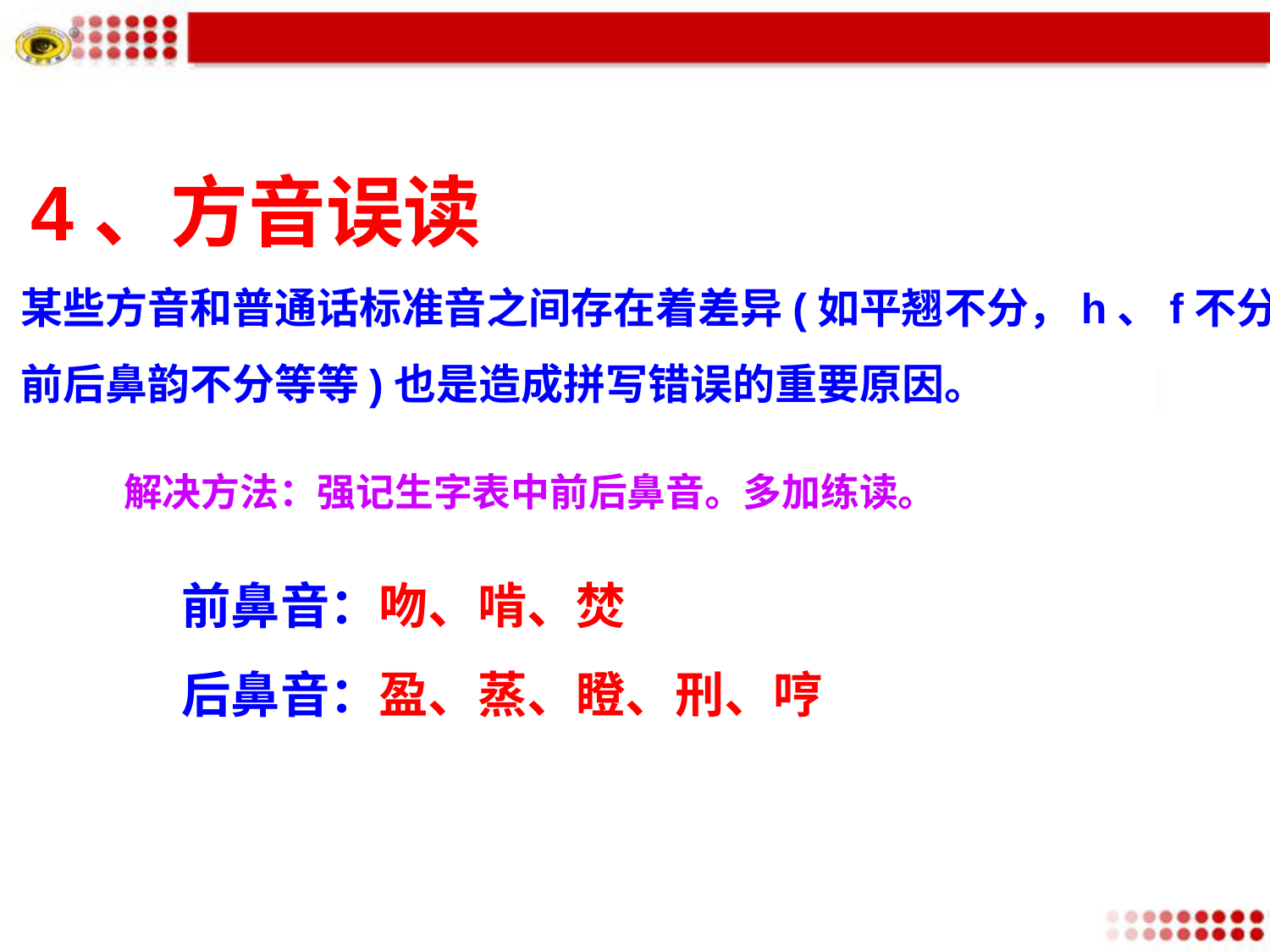

4、方音误读
某些方音和普通话标准音之间存在着差异(如平翘不分，h、f不分，
前后鼻韵不分等等)也是造成拼写错误的重要原因。
解决方法：强记生字表中前后鼻音。多加练读。
前鼻音：吻、啃、焚
后鼻音：盈、蒸、瞪、刑、哼